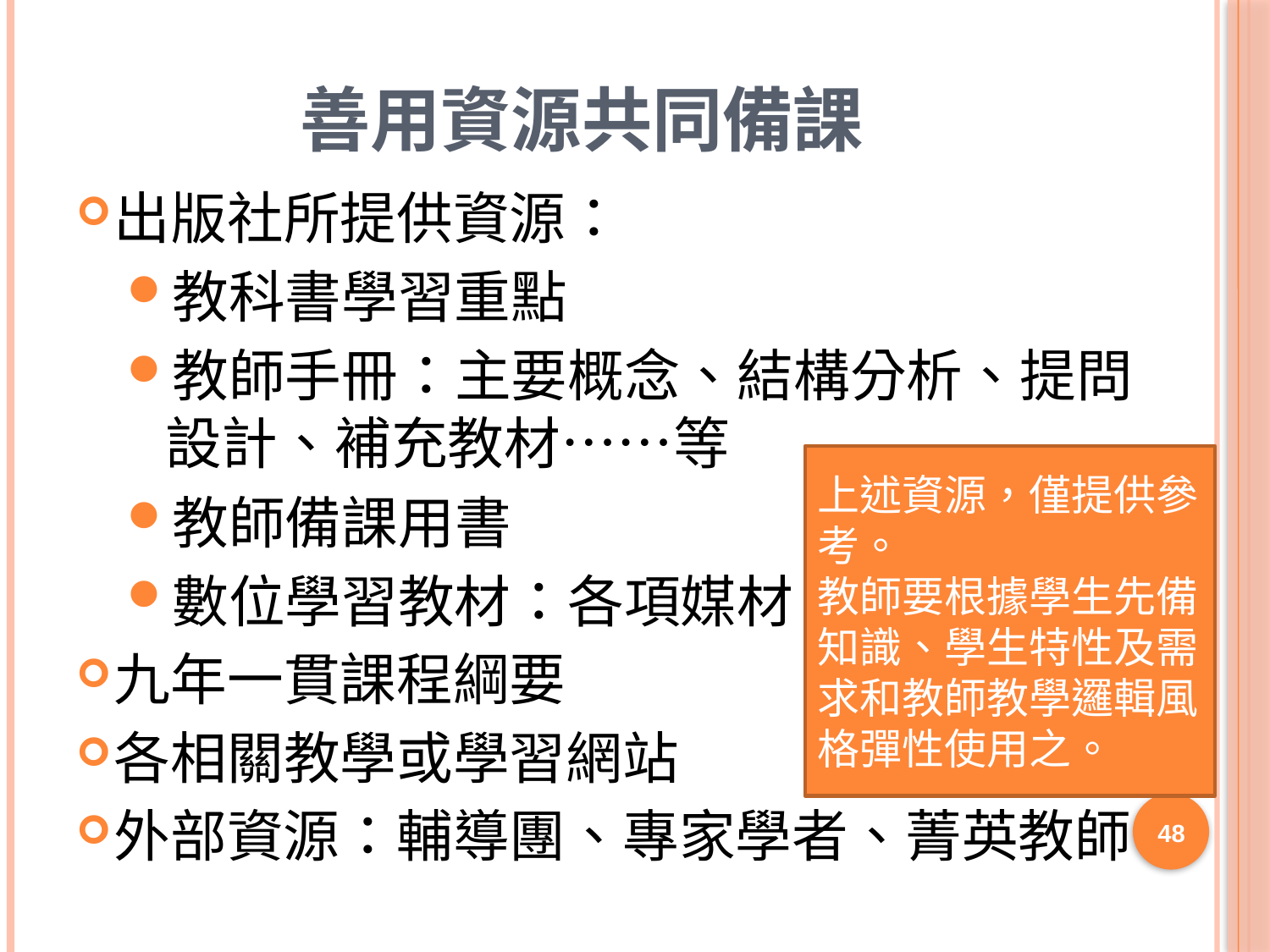

# 善用資源共同備課
出版社所提供資源：
教科書學習重點
教師手冊：主要概念、結構分析、提問設計、補充教材……等
教師備課用書
數位學習教材：各項媒材
九年一貫課程綱要
各相關教學或學習網站
外部資源：輔導團、專家學者、菁英教師

上述資源，僅提供參考。
教師要根據學生先備知識、學生特性及需求和教師教學邏輯風格彈性使用之。
48